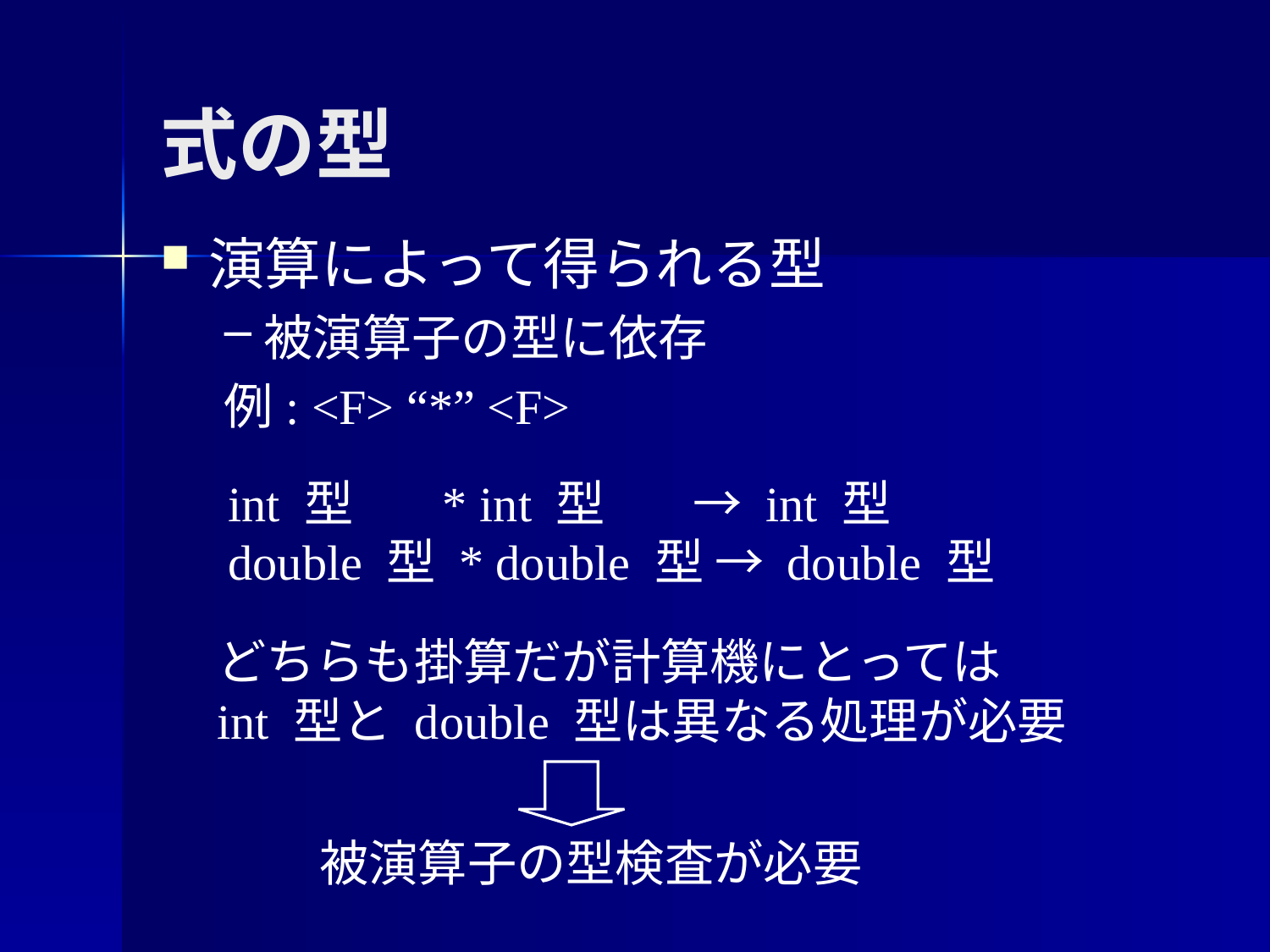

式の型
演算によって得られる型
被演算子の型に依存
例: <F> “*” <F>
int 型       * int 型        → int 型
double 型 * double 型 → double 型
どちらも掛算だが計算機にとっては
int 型と double 型は異なる処理が必要

被演算子の型検査が必要